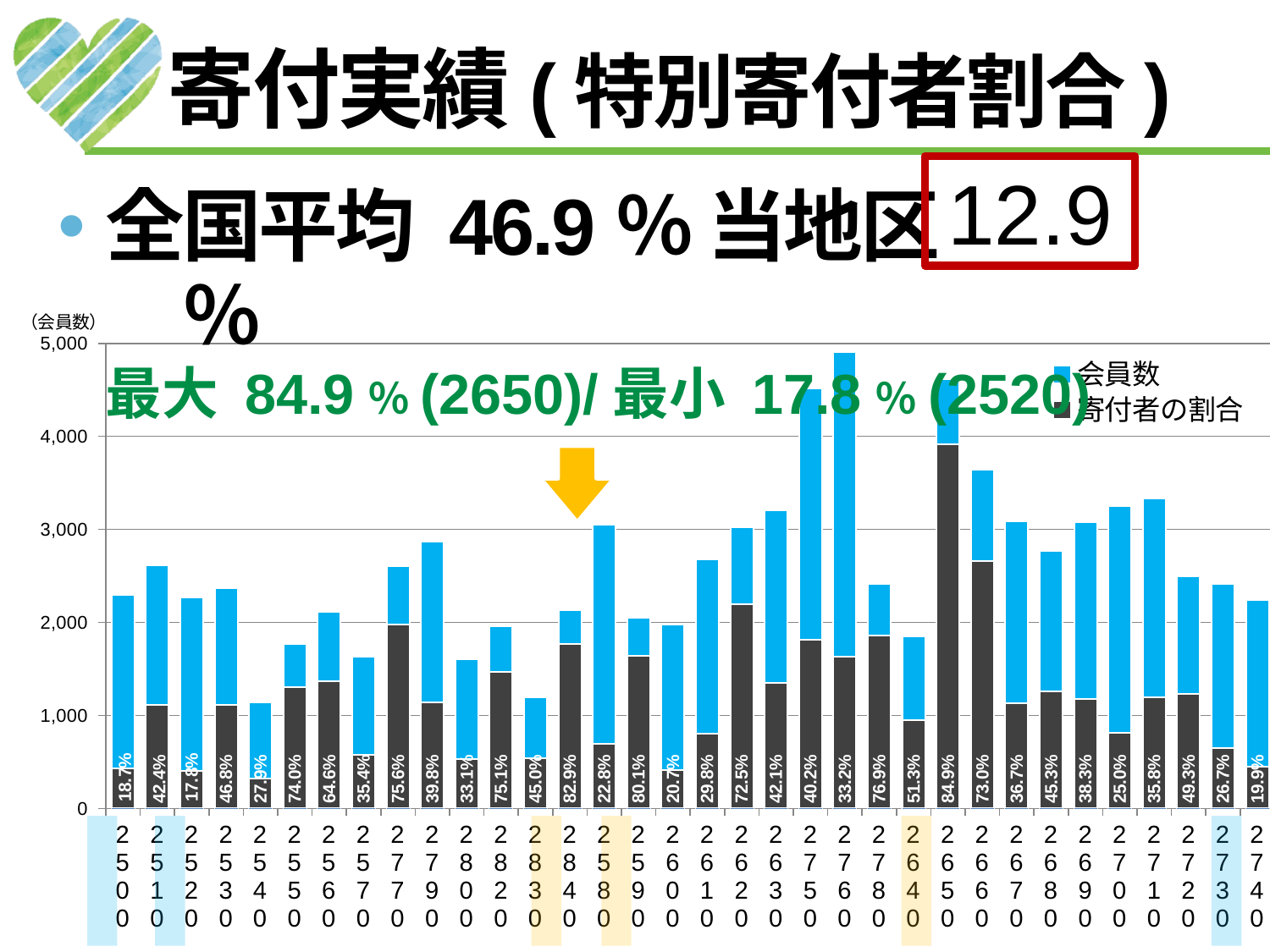

# 寄付実績(特別寄付者割合)
12.9
全国平均 46.9％ 当地区　　　％
最大 84.9％(2650)/最小 17.8％(2520)

### Chart

| Category | 会員数 | 寄付者の割合 | 寄付者割合 |
|---|---|---|---|
| 2500 | 2293.0 | 429.0 | 0.187 |
| 2510 | 2619.0 | 1111.0 | 0.424 |
| 2520 | 2266.0 | 404.0 | 0.17800000000000002 |
| 2530 | 2372.0 | 1109.0 | 0.46799999999999997 |
| 2540 | 1141.0 | 318.0 | 0.27899999999999997 |
| 2550 | 1766.0 | 1307.0 | 0.74 |
| 2560 | 2114.0 | 1365.0 | 0.6459999999999999 |
| 2570 | 1634.0 | 578.0 | 0.354 |
| 2770 | 2609.0 | 1973.0 | 0.7559999999999999 |
| 2790 | 2872.0 | 1143.0 | 0.39799999999999996 |
| 2800 | 1600.0 | 529.0 | 0.331 |
| 2820 | 1956.0 | 1468.0 | 0.7509999999999999 |
| 2830 | 1197.0 | 539.0 | 0.45 |
| 2840 | 2131.0 | 1767.0 | 0.8290000000000001 |
| 2580 | 3050.0 | 696.0 | 0.228 |
| 2590 | 2049.0 | 1642.0 | 0.8009999999999999 |
| 2600 | 1978.0 | 409.0 | 0.207 |
| 2610 | 2680.0 | 799.0 | 0.298 |
| 2620 | 3026.0 | 2195.0 | 0.725 |
| 2630 | 3203.0 | 1348.0 | 0.42100000000000004 |
| 2750 | 4520.0 | 1816.0 | 0.402 |
| 2760 | 4904.0 | 1628.0 | 0.332 |
| 2780 | 2418.0 | 1860.0 | 0.769 |
| 2640 | 1851.0 | 950.0 | 0.513 |
| 2650 | 4618.0 | 3919.0 | 0.8490000000000001 |
| 2660 | 3643.0 | 2660.0 | 0.73 |
| 2670 | 3088.0 | 1134.0 | 0.36700000000000005 |
| 2680 | 2772.0 | 1257.0 | 0.45299999999999996 |
| 2690 | 3075.0 | 1179.0 | 0.38299999999999995 |
| 2700 | 3249.0 | 811.0 | 0.25 |
| 2710 | 3338.0 | 1194.0 | 0.358 |
| 2720 | 2493.0 | 1230.0 | 0.493 |
| 2730 | 2414.0 | 645.0 | 0.267 |
| 2740 | 2240.0 | 446.0 | 0.19899999999999998 |